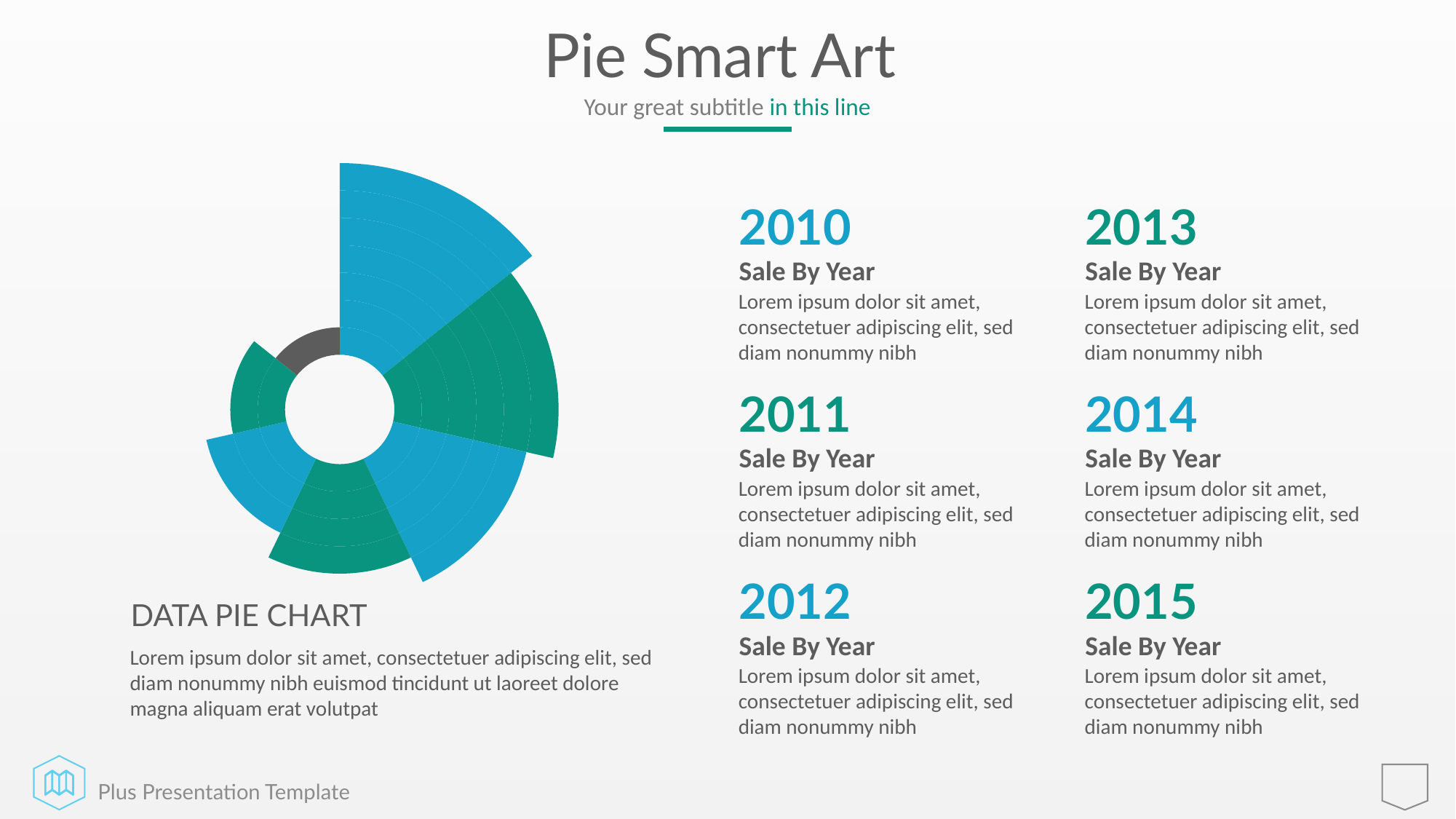

# Pie Smart Art

### Chart

| Category | 列1 | 列2 | 列3 | 列4 | 列5 | 列6 | 列7 | 列8 | 列9 | 列10 | 列11 | 列12 |
|---|---|---|---|---|---|---|---|---|---|---|---|---|
| A | 1.0 | 1.0 | 1.0 | 1.0 | 1.0 | 1.0 | 1.0 | 1.0 | 1.0 | 1.0 | 1.0 | 1.0 |
| B | 1.0 | 1.0 | 1.0 | 1.0 | 1.0 | 1.0 | 1.0 | 1.0 | 1.0 | 1.0 | 1.0 | 1.0 |
| C | 1.0 | 1.0 | 1.0 | 1.0 | 1.0 | 1.0 | 1.0 | 1.0 | 1.0 | 1.0 | 1.0 | 1.0 |
| D | 1.0 | 1.0 | 1.0 | 1.0 | 1.0 | 1.0 | 1.0 | 1.0 | 1.0 | 1.0 | 1.0 | 1.0 |
| E | 1.0 | 1.0 | 1.0 | 1.0 | 1.0 | 1.0 | 1.0 | 1.0 | 1.0 | 1.0 | 1.0 | 1.0 |
| F | 1.0 | 1.0 | 1.0 | 1.0 | 1.0 | 1.0 | 1.0 | 1.0 | 1.0 | 1.0 | 1.0 | 1.0 |
| G | 1.0 | 1.0 | 1.0 | 1.0 | 1.0 | 1.0 | 1.0 | 1.0 | 1.0 | 1.0 | 1.0 | 1.0 |
Your great subtitle in this line
2010
Sale By Year
Lorem ipsum dolor sit amet, consectetuer adipiscing elit, sed diam nonummy nibh
2013
Sale By Year
Lorem ipsum dolor sit amet, consectetuer adipiscing elit, sed diam nonummy nibh
2011
Sale By Year
Lorem ipsum dolor sit amet, consectetuer adipiscing elit, sed diam nonummy nibh
2014
Sale By Year
Lorem ipsum dolor sit amet, consectetuer adipiscing elit, sed diam nonummy nibh
2012
Sale By Year
Lorem ipsum dolor sit amet, consectetuer adipiscing elit, sed diam nonummy nibh
2015
Sale By Year
Lorem ipsum dolor sit amet, consectetuer adipiscing elit, sed diam nonummy nibh
DATA PIE CHART
Lorem ipsum dolor sit amet, consectetuer adipiscing elit, sed diam nonummy nibh euismod tincidunt ut laoreet dolore magna aliquam erat volutpat
77